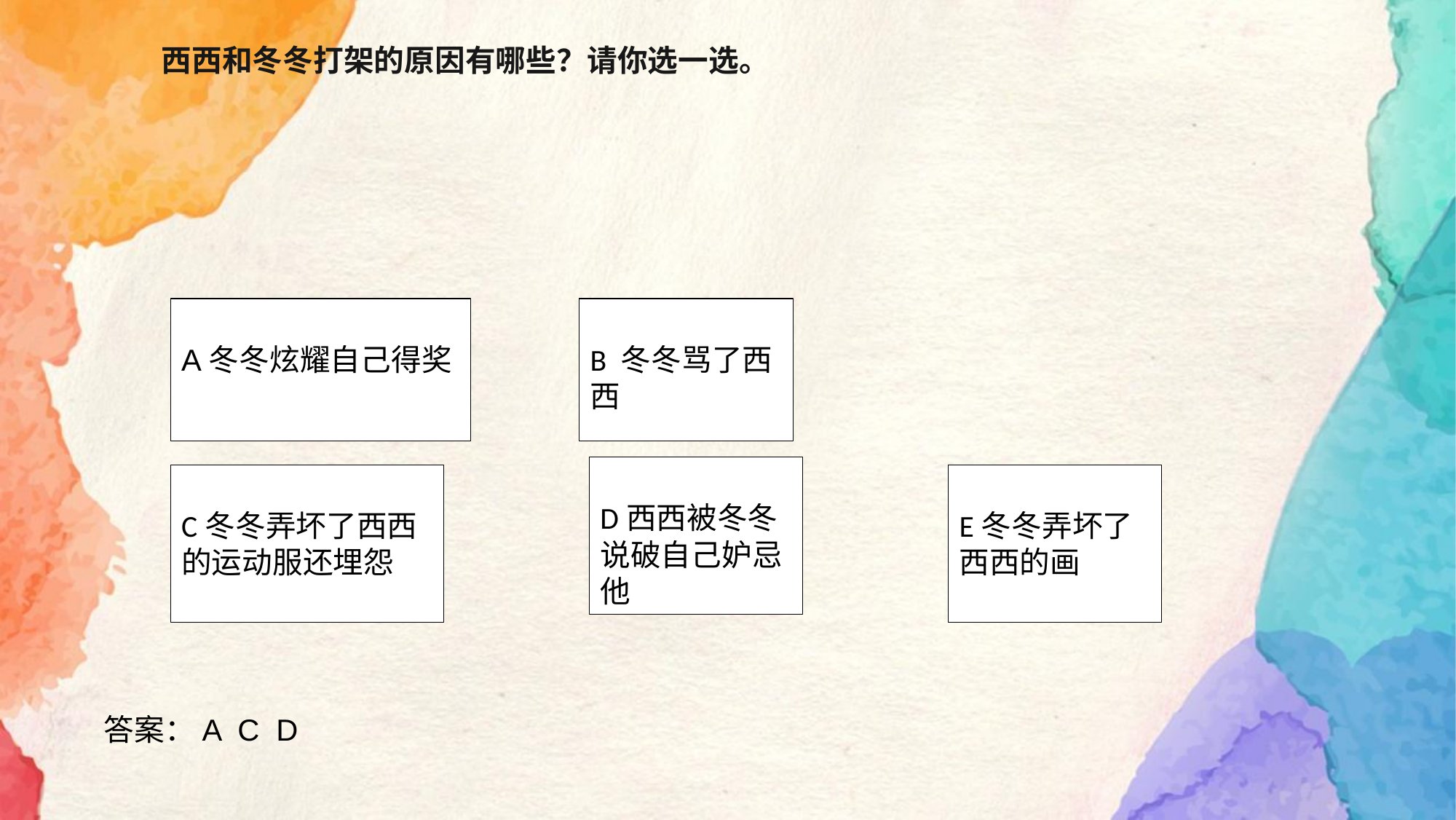

西西和冬冬打架的原因有哪些？请你选一选。

A冬冬炫耀自己得奖

B 冬冬骂了西西

D西西被冬冬说破自己妒忌他

C冬冬弄坏了西西的运动服还埋怨

E冬冬弄坏了西西的画
答案：A  C  D